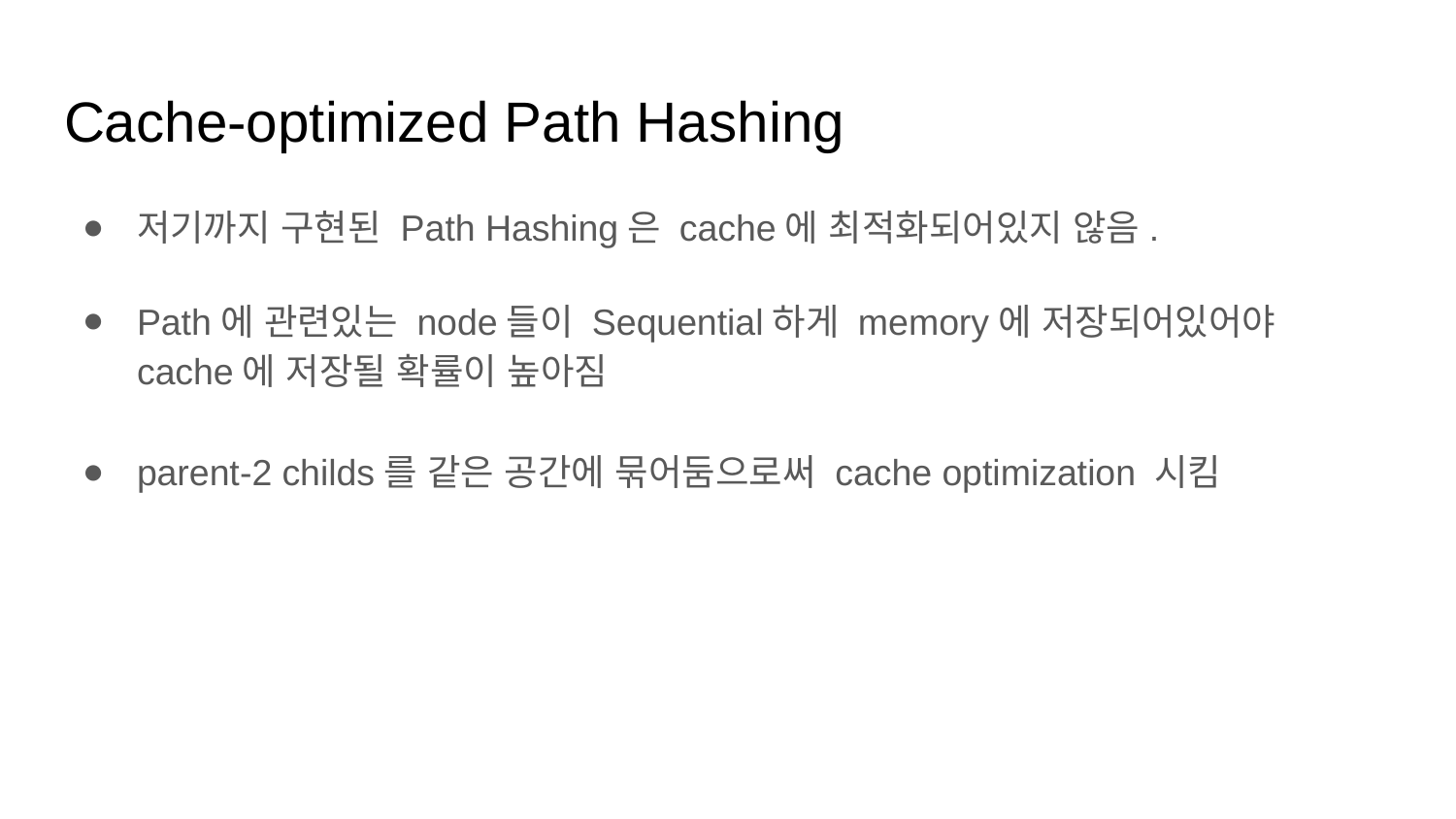

# Cache-optimized Path Hashing
저기까지 구현된 Path Hashing은 cache에 최적화되어있지 않음.
Path에 관련있는 node들이 Sequential하게 memory에 저장되어있어야 cache에 저장될 확률이 높아짐
parent-2 childs를 같은 공간에 묶어둠으로써 cache optimization 시킴